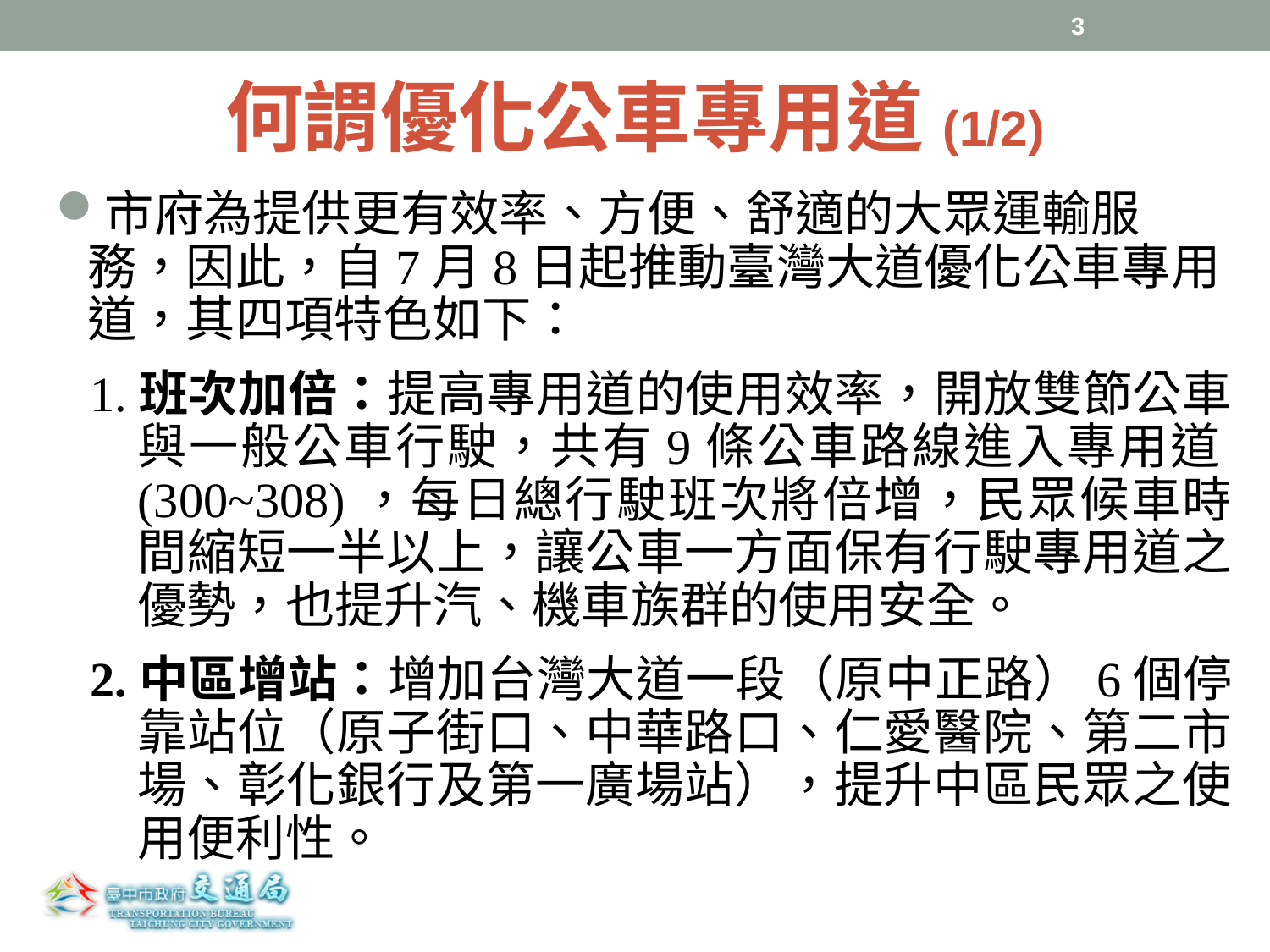

3
# 何謂優化公車專用道(1/2)
市府為提供更有效率、方便、舒適的大眾運輸服務，因此，自7月8日起推動臺灣大道優化公車專用道，其四項特色如下：
1.班次加倍：提高專用道的使用效率，開放雙節公車與一般公車行駛，共有9條公車路線進入專用道(300~308)，每日總行駛班次將倍增，民眾候車時間縮短一半以上，讓公車一方面保有行駛專用道之優勢，也提升汽、機車族群的使用安全。
2.中區增站：增加台灣大道一段（原中正路）6個停靠站位（原子街口、中華路口、仁愛醫院、第二市場、彰化銀行及第一廣場站），提升中區民眾之使用便利性。